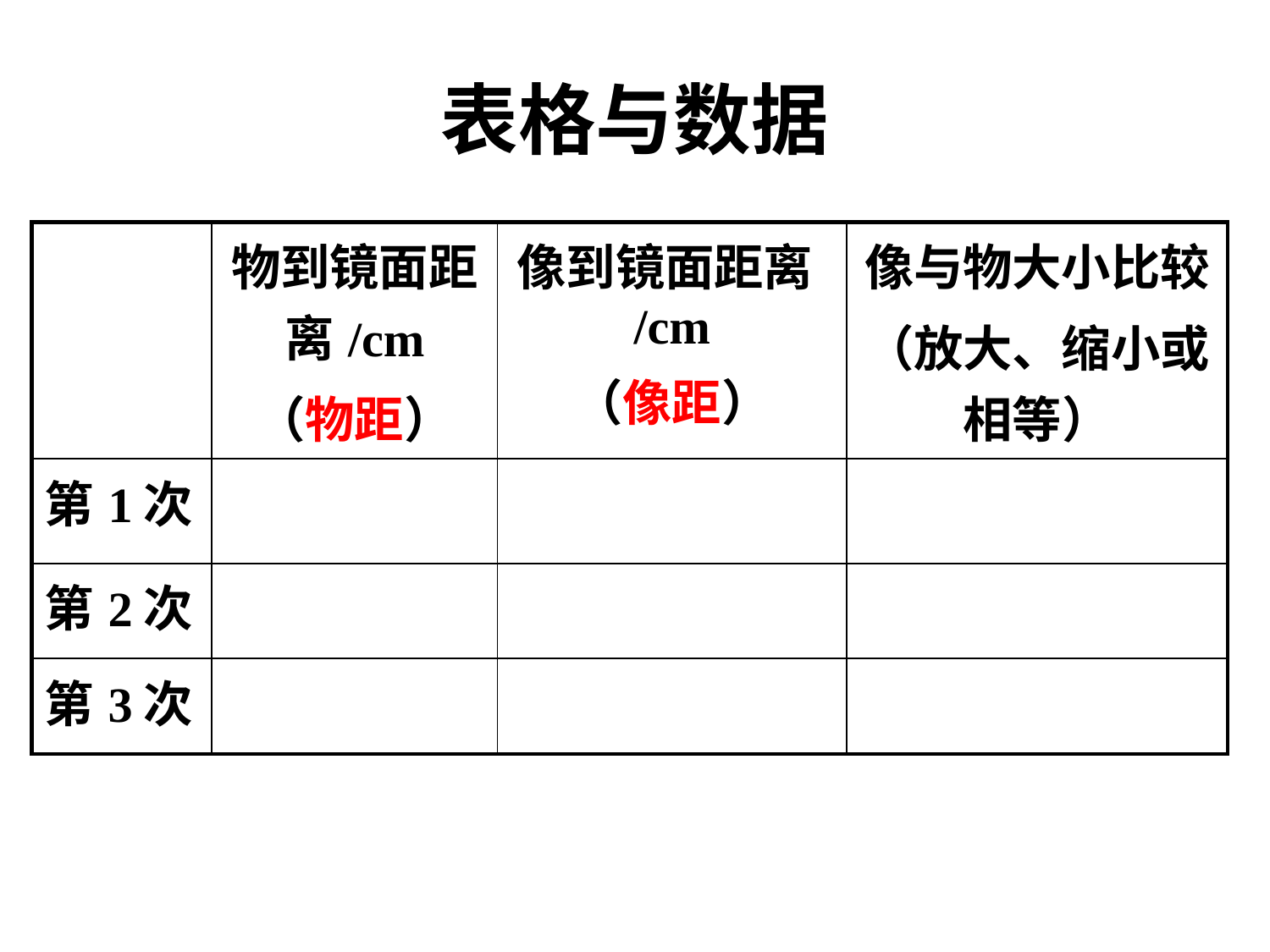

# 表格与数据

|  | 物到镜面距离/cm （物距） | 像到镜面距离/cm （像距） | 像与物大小比较 （放大、缩小或相等） |
| --- | --- | --- | --- |
| 第1次 |  |  |  |
| 第2次 |  |  |  |
| 第3次 |  |  |  |